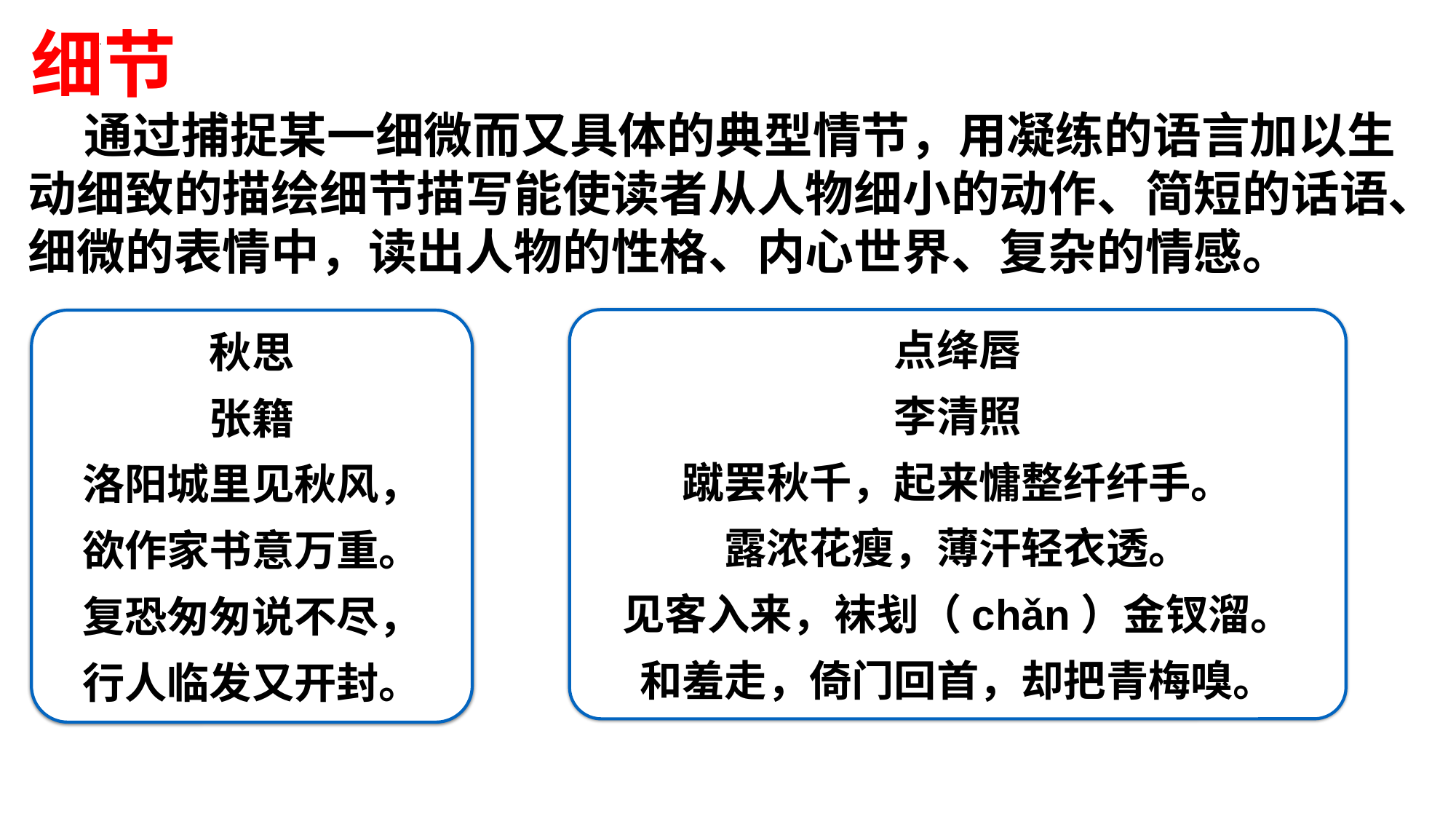

细节
    通过捕捉某一细微而又具体的典型情节，用凝练的语言加以生动细致的描绘细节描写能使读者从人物细小的动作、简短的话语、细微的表情中，读出人物的性格、内心世界、复杂的情感。
点绛唇
李清照
蹴罢秋千，起来慵整纤纤手。
露浓花瘦，薄汗轻衣透。
见客入来，袜刬（chǎn）金钗溜。
和羞走，倚门回首，却把青梅嗅。
秋思
张籍
洛阳城里见秋风，
欲作家书意万重。
复恐匆匆说不尽，
行人临发又开封。